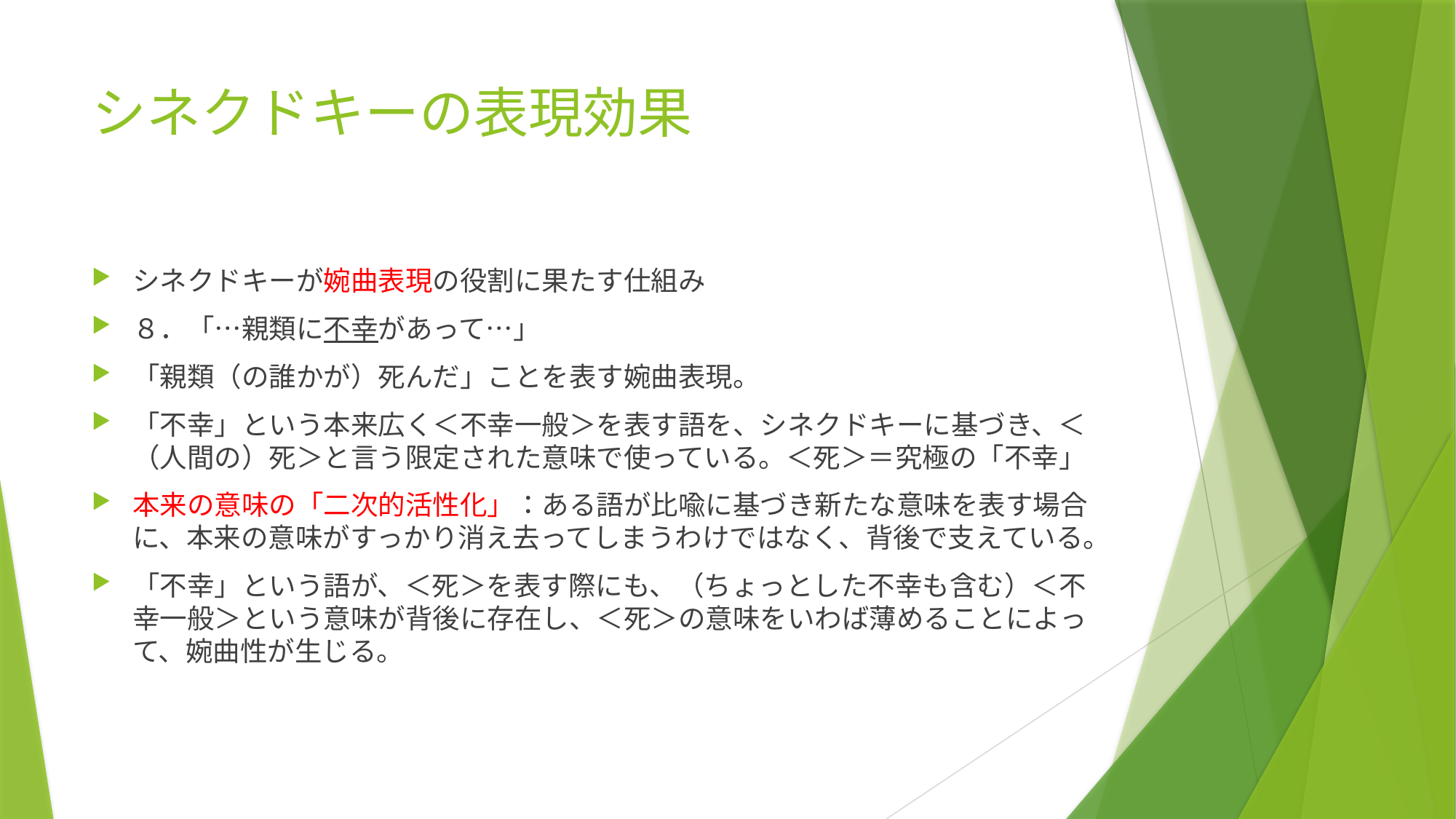

# シネクドキーの表現効果
シネクドキーが婉曲表現の役割に果たす仕組み
８．「…親類に不幸があって…」
「親類（の誰かが）死んだ」ことを表す婉曲表現。
「不幸」という本来広く＜不幸一般＞を表す語を、シネクドキーに基づき、＜（人間の）死＞と言う限定された意味で使っている。＜死＞＝究極の「不幸」
本来の意味の「二次的活性化」：ある語が比喩に基づき新たな意味を表す場合に、本来の意味がすっかり消え去ってしまうわけではなく、背後で支えている。
「不幸」という語が、＜死＞を表す際にも、（ちょっとした不幸も含む）＜不幸一般＞という意味が背後に存在し、＜死＞の意味をいわば薄めることによって、婉曲性が生じる。